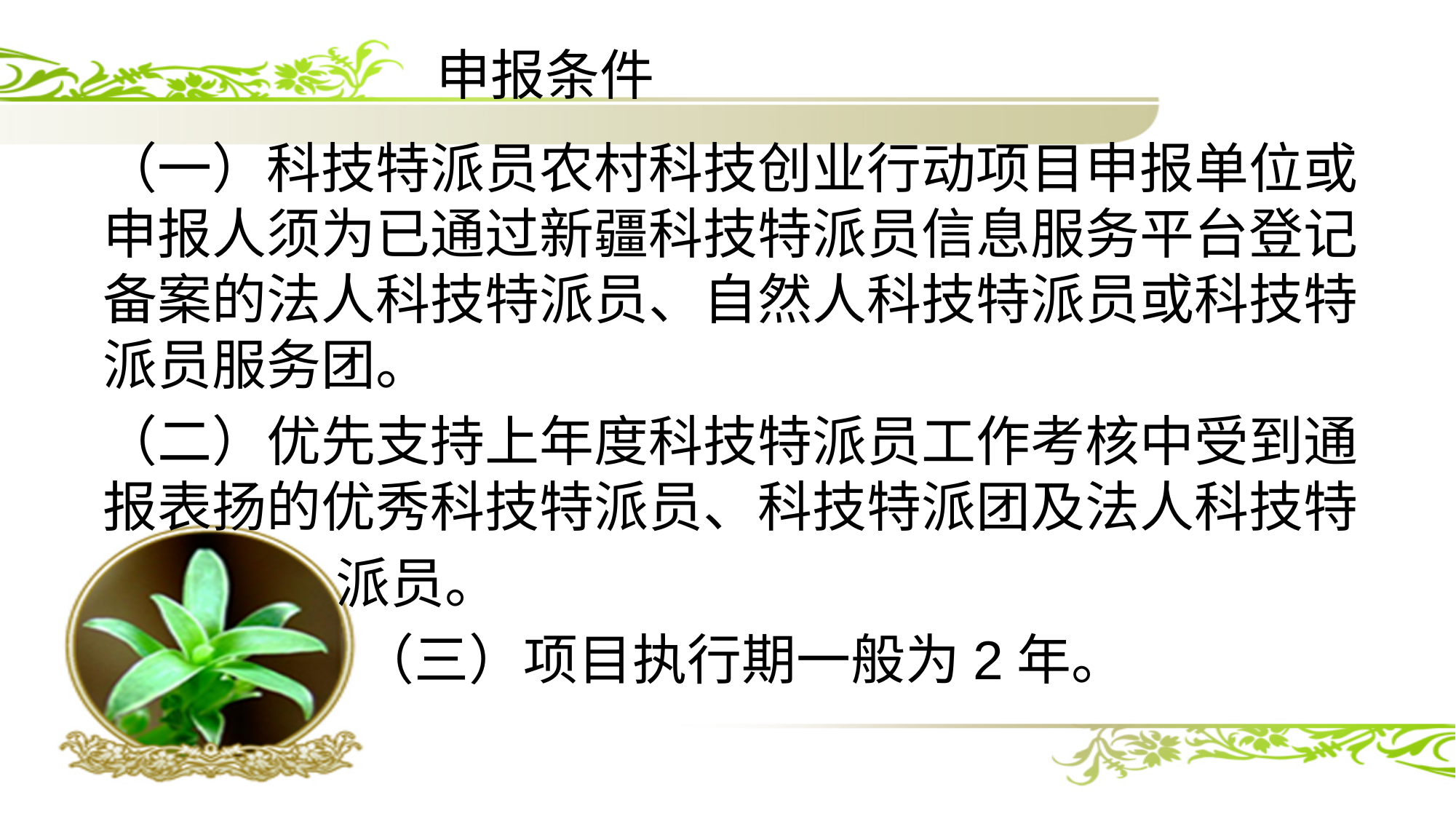

# 申报条件
（一）科技特派员农村科技创业行动项目申报单位或申报人须为已通过新疆科技特派员信息服务平台登记备案的法人科技特派员、自然人科技特派员或科技特派员服务团。
（二）优先支持上年度科技特派员工作考核中受到通报表扬的优秀科技特派员、科技特派团及法人科技特
                  派员。
                    （三）项目执行期一般为2年。